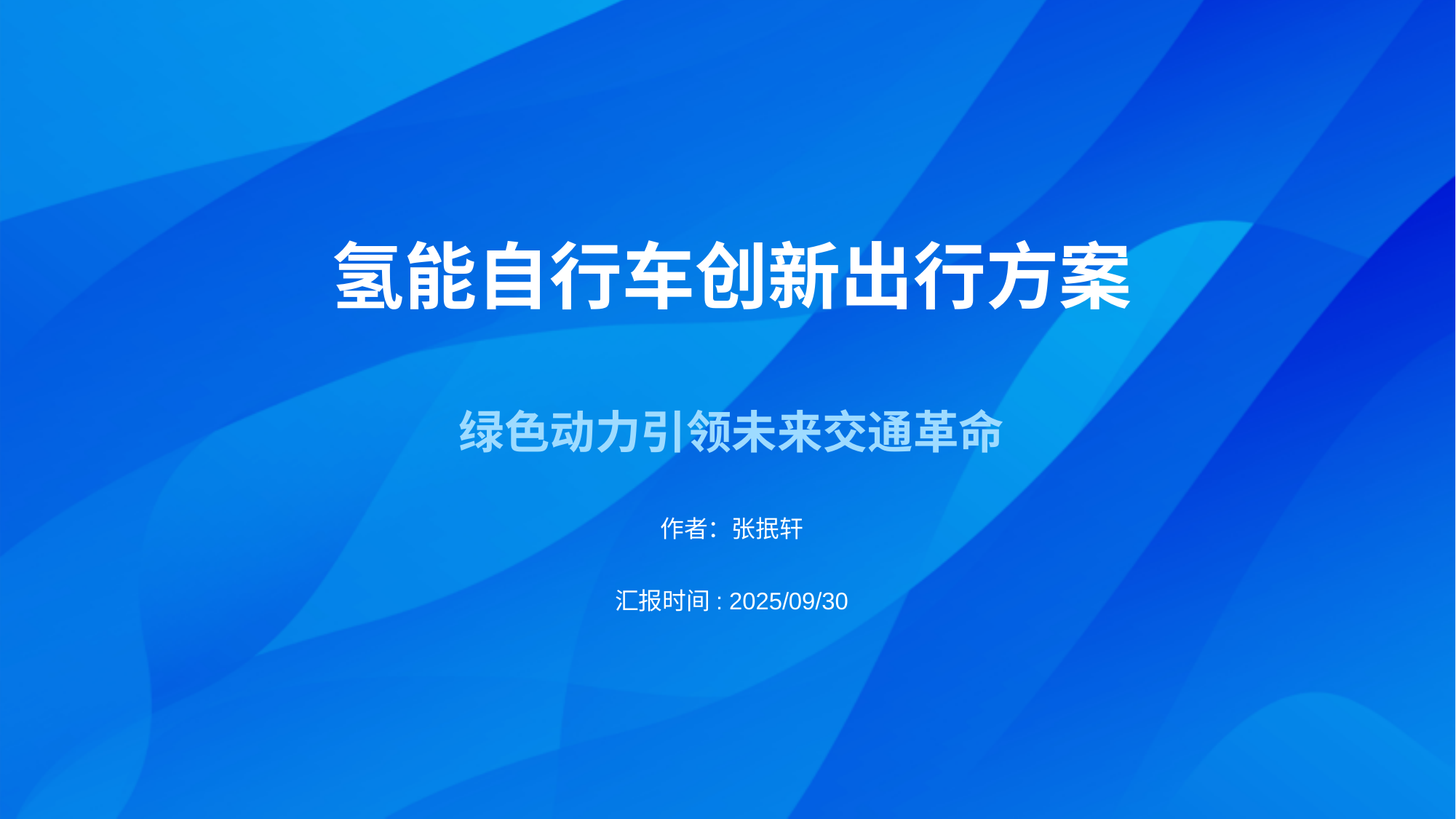

氢能自行车创新出行方案
绿色动力引领未来交通革命

作者：张抿轩

汇报时间: 2025/09/30